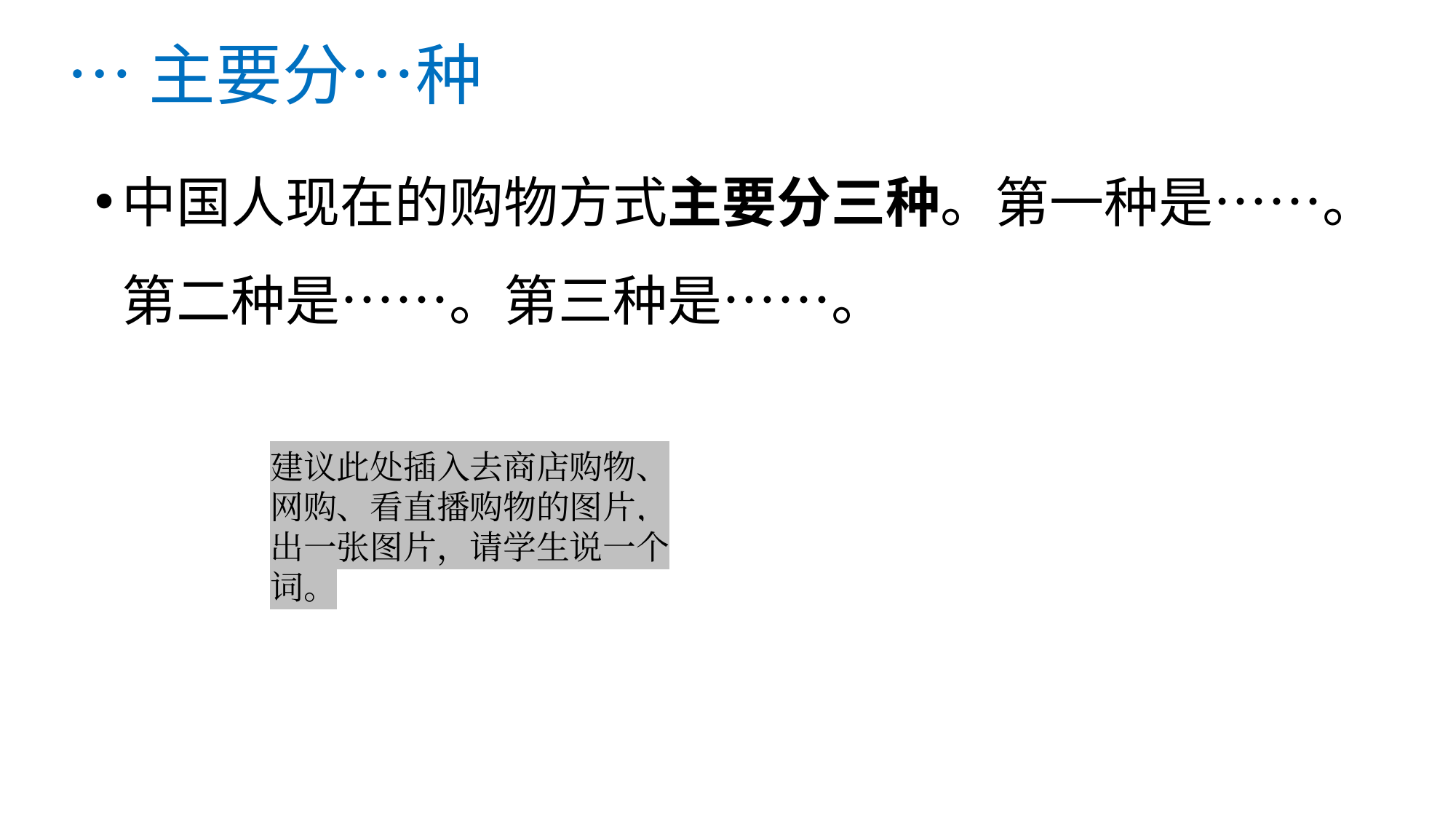

# …主要分…种
中国人现在的购物方式主要分三种。第一种是……。第二种是……。第三种是……。
建议此处插入去商店购物、网购、看直播购物的图片，出一张图片，请学生说一个词。